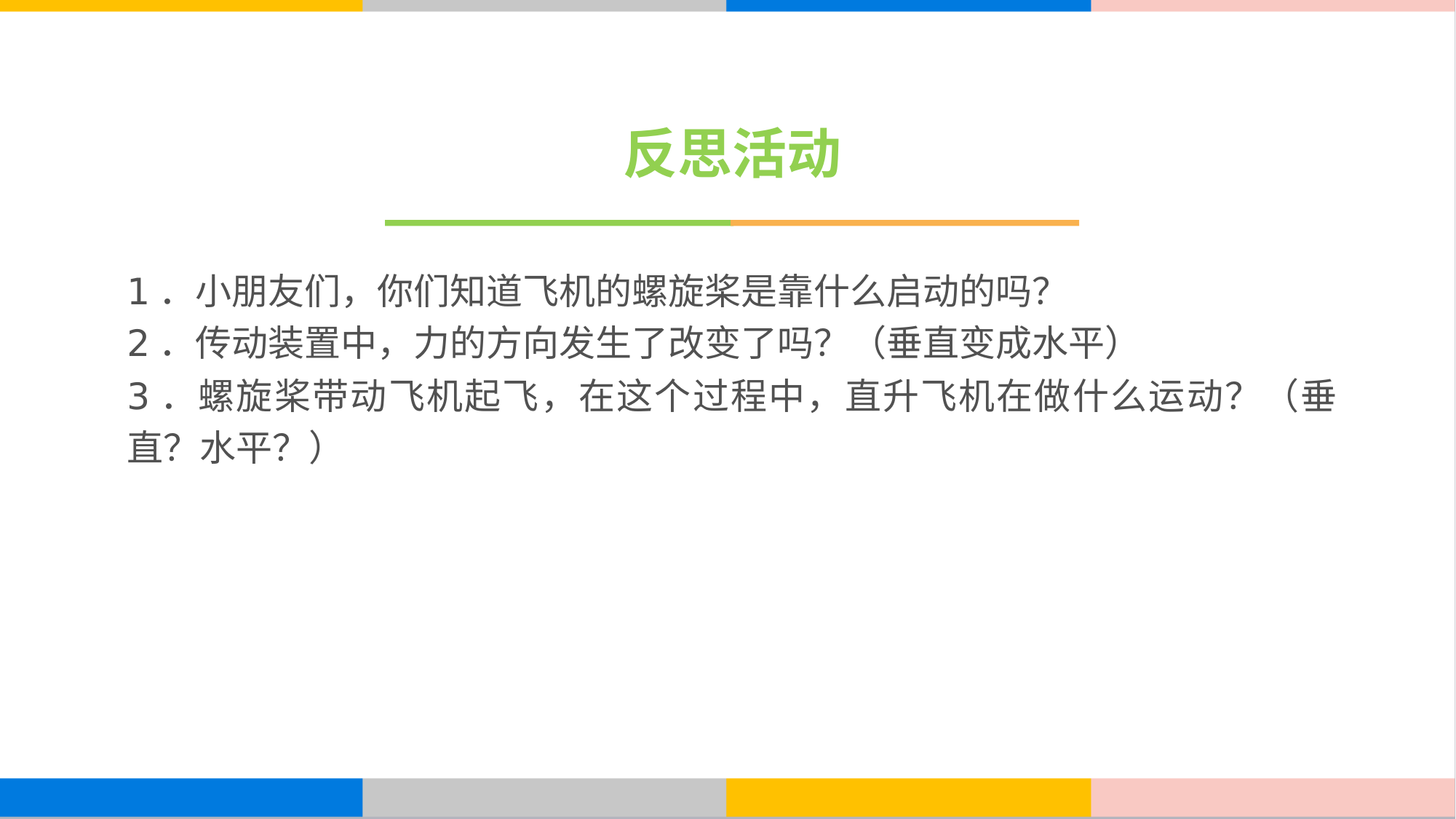

# 反思活动
1．小朋友们，你们知道飞机的螺旋桨是靠什么启动的吗？
2．传动装置中，力的方向发生了改变了吗？（垂直变成水平）
3．螺旋桨带动飞机起飞，在这个过程中，直升飞机在做什么运动？（垂直？水平？）